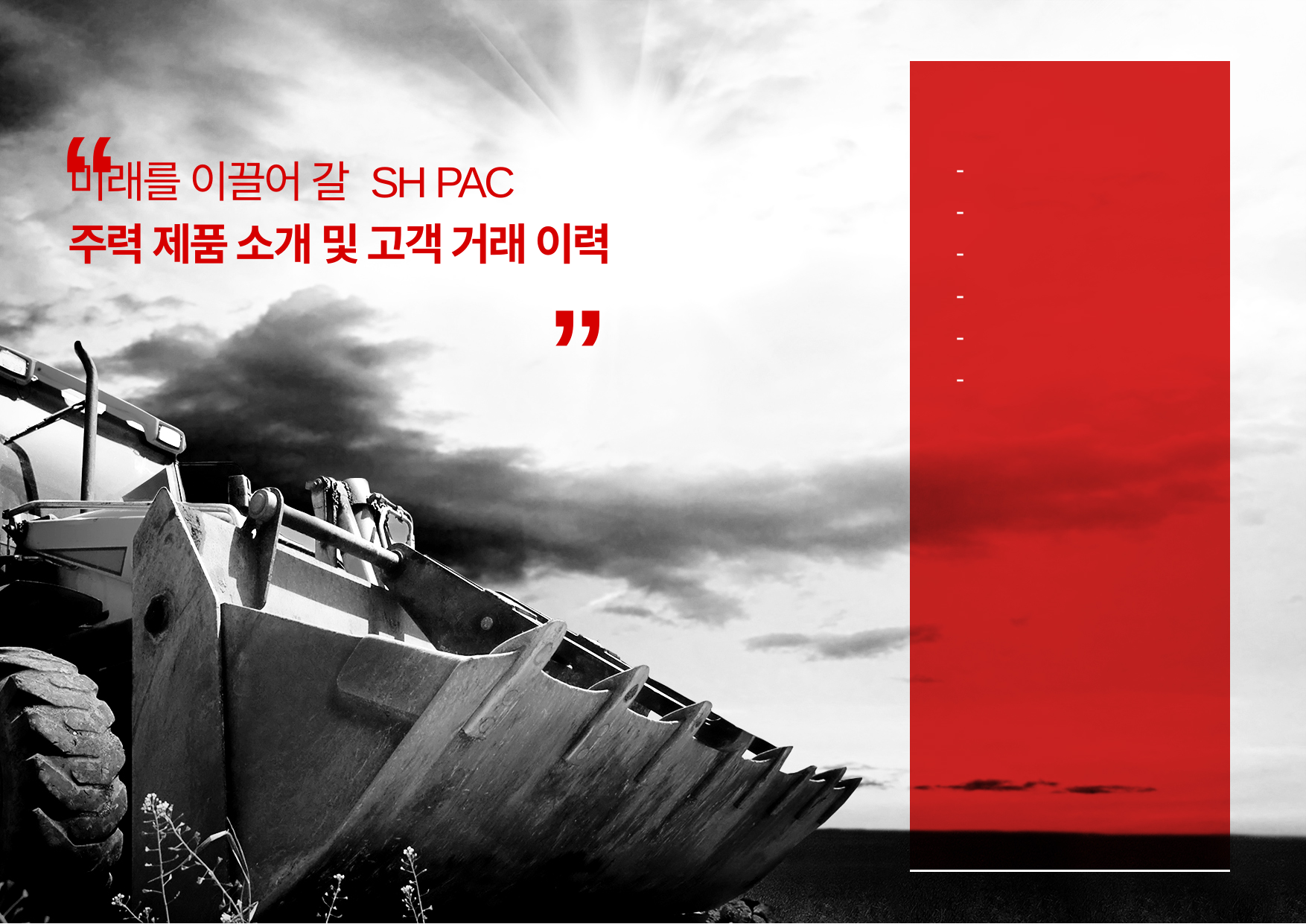

“
Ⅳ
. 제품 소개
미래를 이끌어 갈 SH PAC
주력 제품 소개 및 고객 거래 이력
건설장비용 실린더
지게차용 실린더
고소작업차용 실린더
특장차용 실린더
광산장비용 실린더
로터리 액츄에이터
”
Ⅴ
. 고객 거래 이력